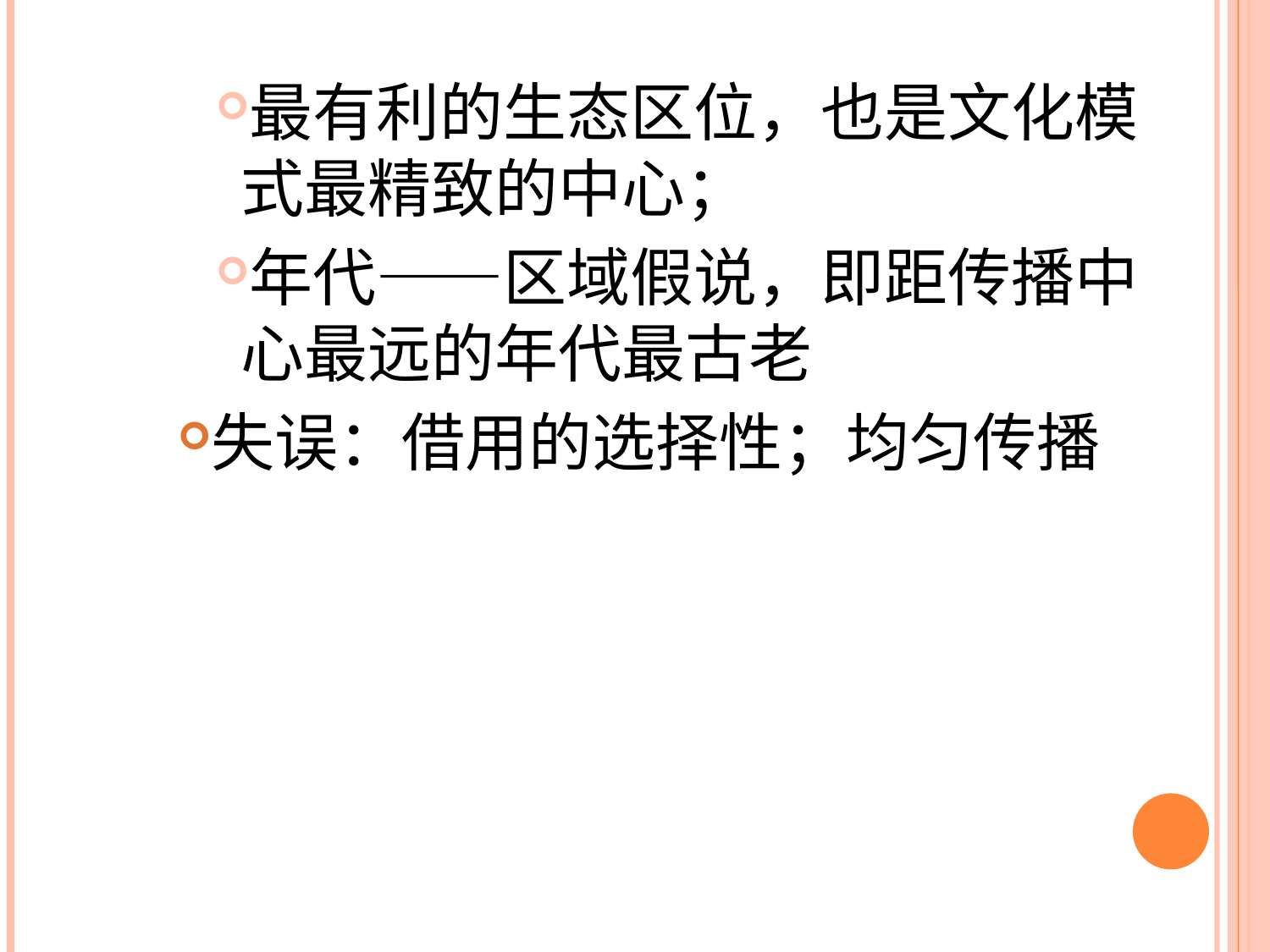

最有利的生态区位，也是文化模式最精致的中心；
年代——区域假说，即距传播中心最远的年代最古老
失误：借用的选择性；均匀传播